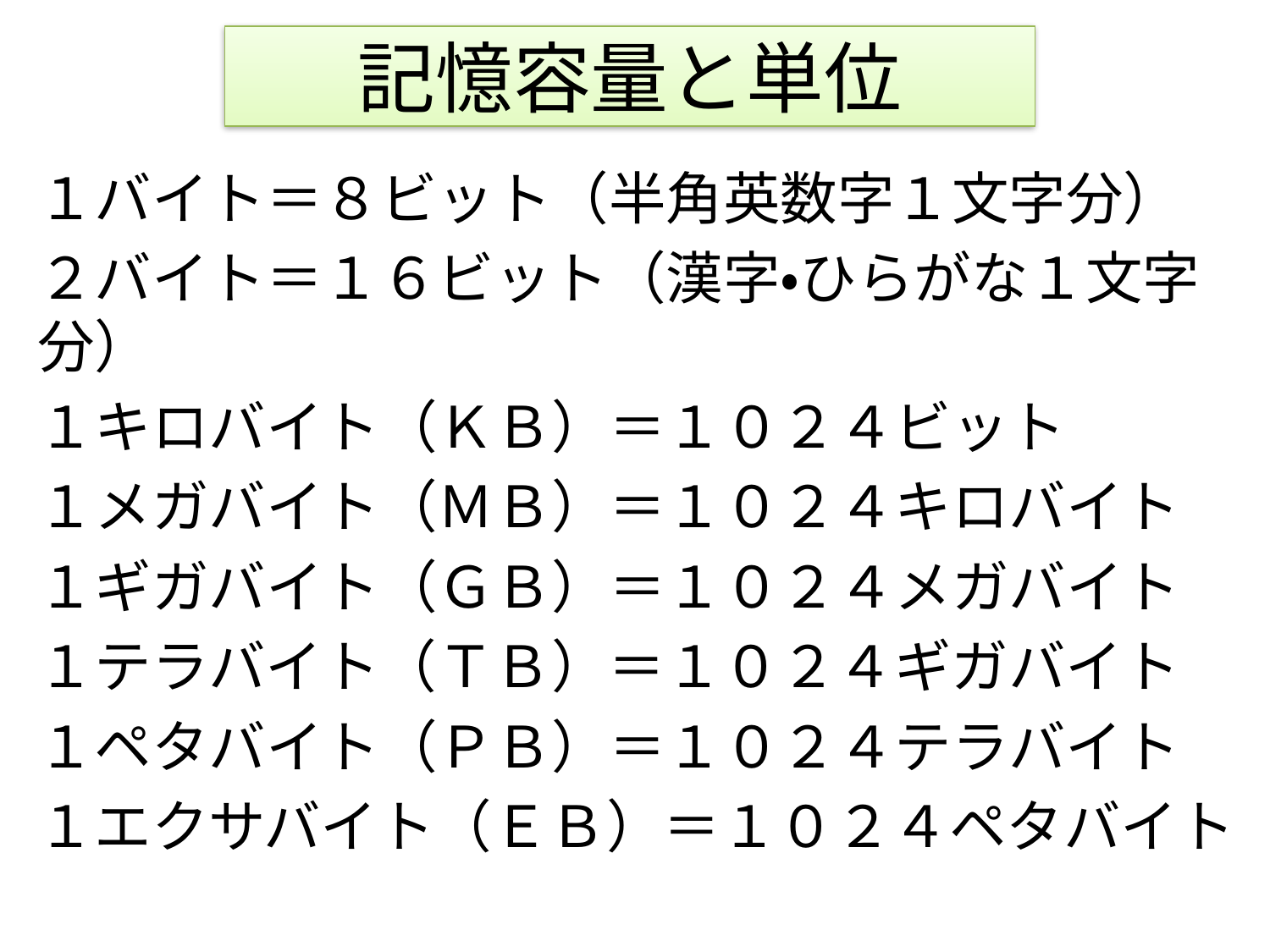

# 記憶容量と単位
１バイト＝８ビット（半角英数字１文字分）
２バイト＝１６ビット（漢字・ひらがな１文字分）
１キロバイト（ＫＢ）＝１０２４ビット
１メガバイト（ＭＢ）＝１０２４キロバイト
１ギガバイト（ＧＢ）＝１０２４メガバイト
１テラバイト（ＴＢ）＝１０２４ギガバイト
１ペタバイト（ＰＢ）＝１０２４テラバイト
１エクサバイト（ＥＢ）＝１０２４ペタバイト